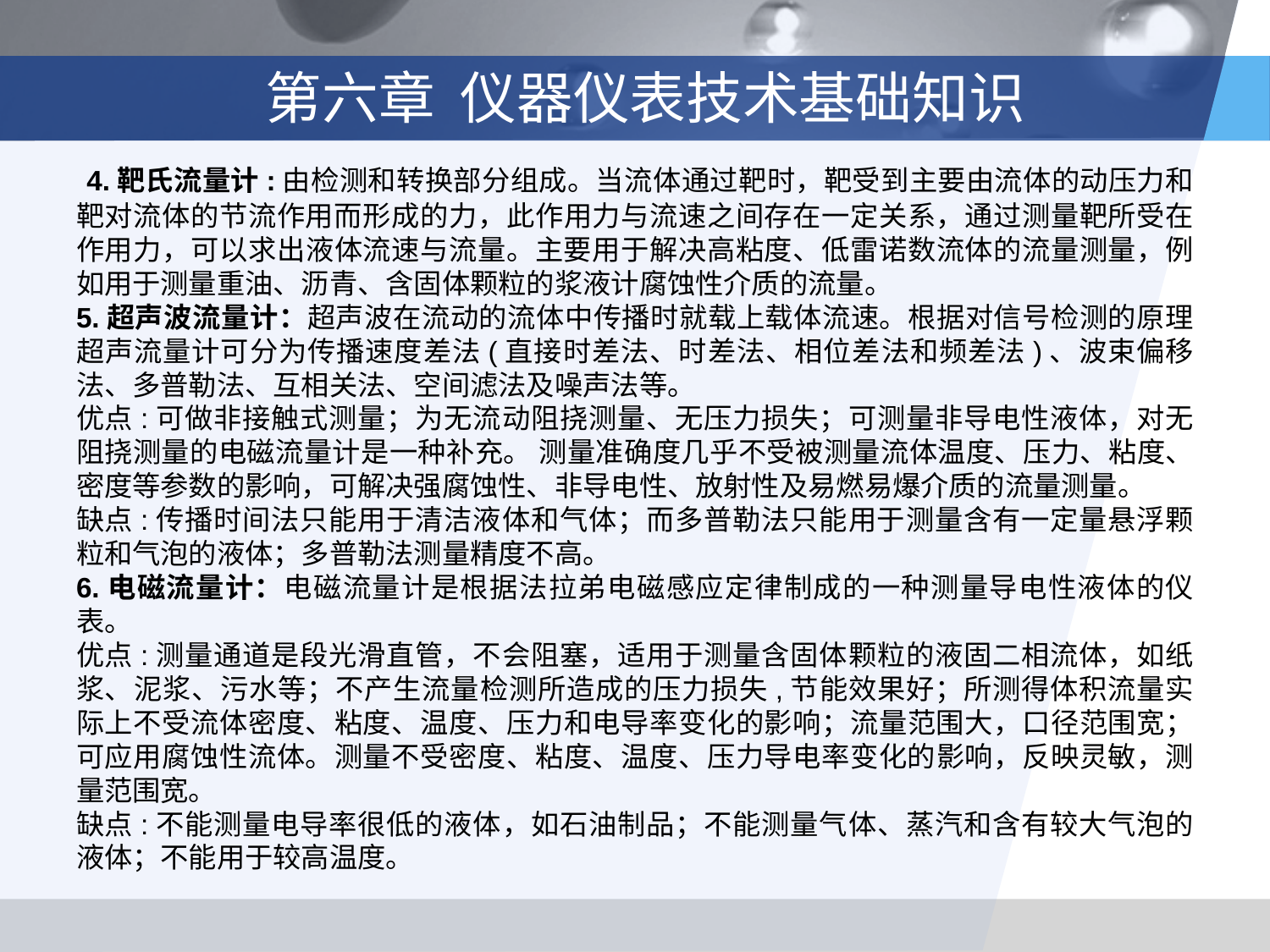

# 第六章  仪器仪表技术基础知识
 4.靶氏流量计:由检测和转换部分组成。当流体通过靶时，靶受到主要由流体的动压力和靶对流体的节流作用而形成的力，此作用力与流速之间存在一定关系，通过测量靶所受在作用力，可以求出液体流速与流量。主要用于解决高粘度、低雷诺数流体的流量测量，例如用于测量重油、沥青、含固体颗粒的浆液计腐蚀性介质的流量。
5.超声波流量计：超声波在流动的流体中传播时就载上载体流速。根据对信号检测的原理超声流量计可分为传播速度差法(直接时差法、时差法、相位差法和频差法)、波束偏移法、多普勒法、互相关法、空间滤法及噪声法等。
优点:可做非接触式测量；为无流动阻挠测量、无压力损失；可测量非导电性液体，对无阻挠测量的电磁流量计是一种补充。 测量准确度几乎不受被测量流体温度、压力、粘度、密度等参数的影响，可解决强腐蚀性、非导电性、放射性及易燃易爆介质的流量测量。
缺点:传播时间法只能用于清洁液体和气体；而多普勒法只能用于测量含有一定量悬浮颗粒和气泡的液体；多普勒法测量精度不高。
6.电磁流量计：电磁流量计是根据法拉弟电磁感应定律制成的一种测量导电性液体的仪表。
优点:测量通道是段光滑直管，不会阻塞，适用于测量含固体颗粒的液固二相流体，如纸浆、泥浆、污水等；不产生流量检测所造成的压力损失,节能效果好；所测得体积流量实际上不受流体密度、粘度、温度、压力和电导率变化的影响；流量范围大，口径范围宽；可应用腐蚀性流体。测量不受密度、粘度、温度、压力导电率变化的影响，反映灵敏，测量范围宽。
缺点:不能测量电导率很低的液体，如石油制品；不能测量气体、蒸汽和含有较大气泡的液体；不能用于较高温度。